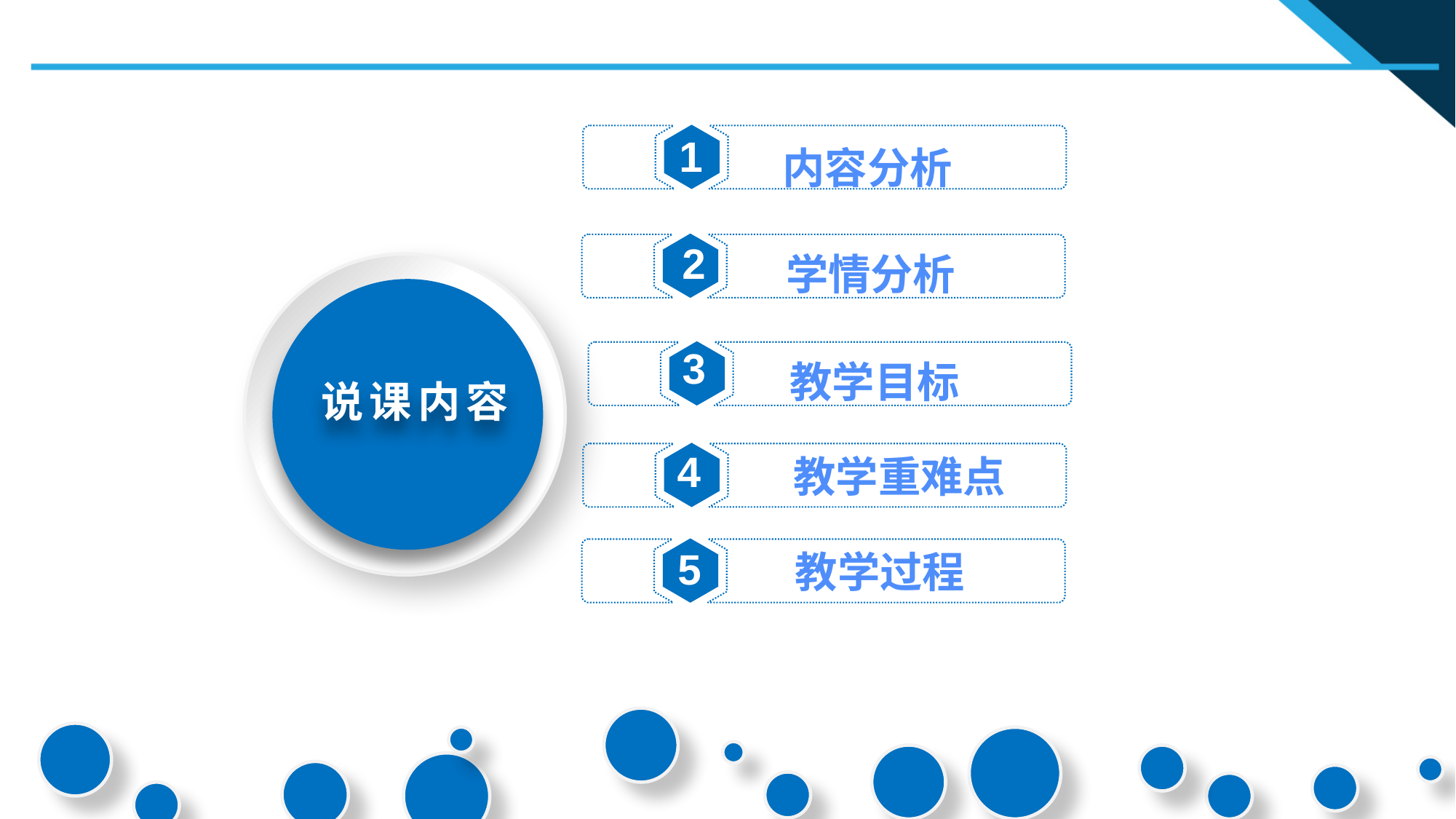

1

内容分析
2

学情分析

3

教学目标
说课内容
4

教学重难点
5

教学过程